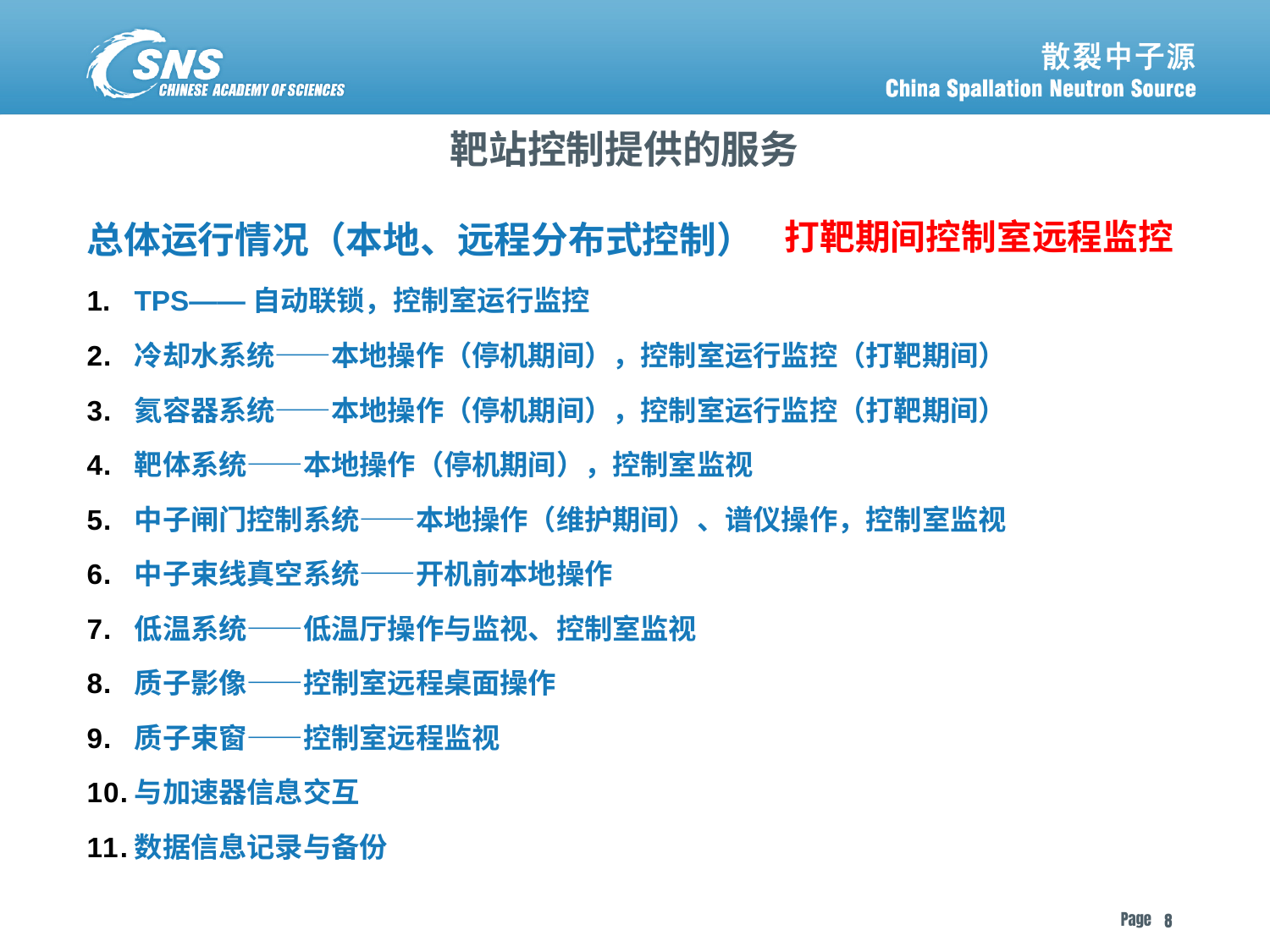

# 靶站控制提供的服务
总体运行情况（本地、远程分布式控制）
TPS——自动联锁，控制室运行监控
冷却水系统——本地操作（停机期间），控制室运行监控（打靶期间）
氦容器系统——本地操作（停机期间），控制室运行监控（打靶期间）
靶体系统——本地操作（停机期间），控制室监视
中子闸门控制系统——本地操作（维护期间）、谱仪操作，控制室监视
中子束线真空系统——开机前本地操作
低温系统——低温厅操作与监视、控制室监视
质子影像——控制室远程桌面操作
质子束窗——控制室远程监视
与加速器信息交互
数据信息记录与备份
打靶期间控制室远程监控
8